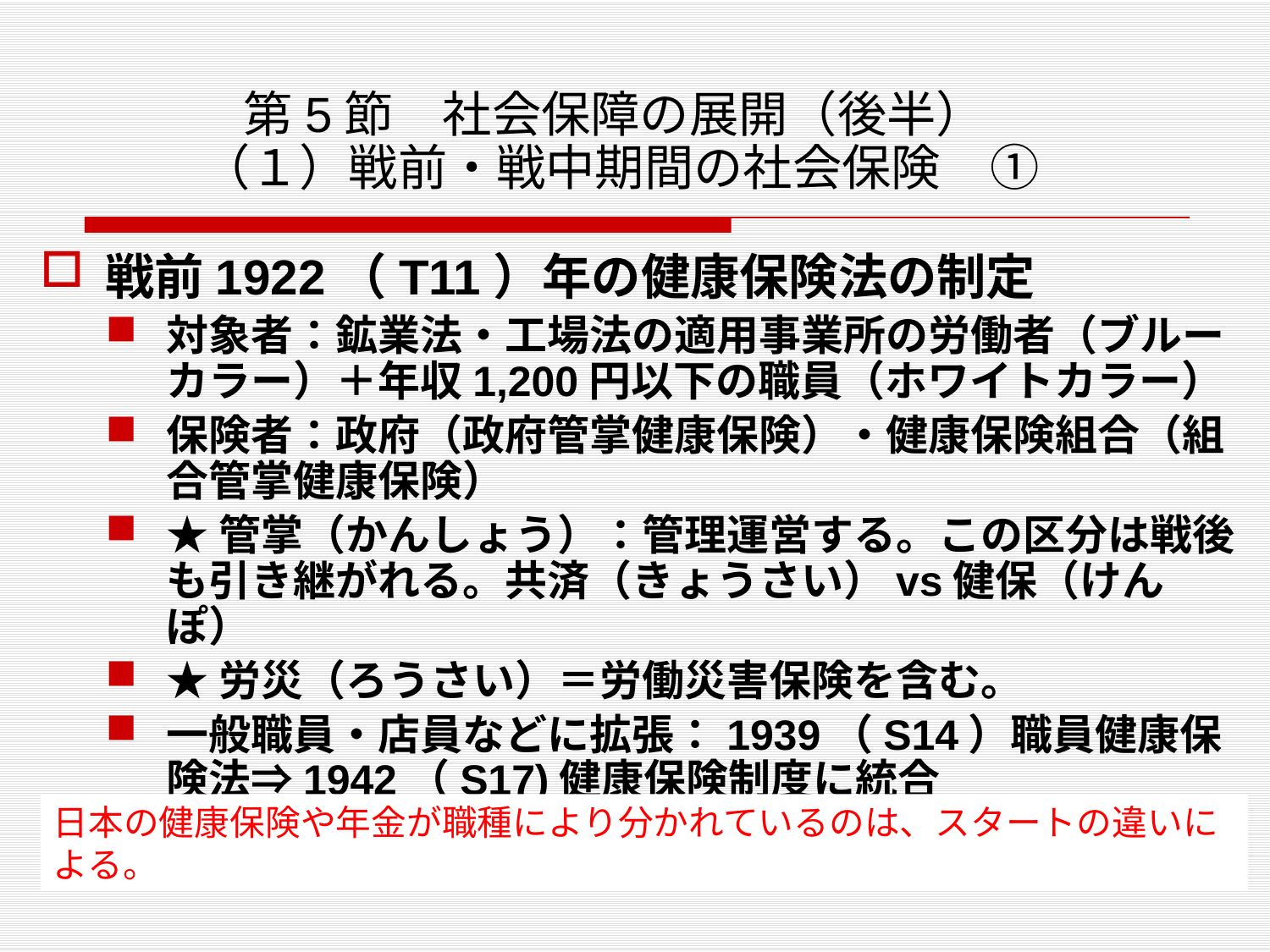

# 第5節　社会保障の展開（後半） （１）戦前・戦中期間の社会保険　①
戦前1922（T11）年の健康保険法の制定
対象者：鉱業法・工場法の適用事業所の労働者（ブルーカラー）＋年収1,200円以下の職員（ホワイトカラー）
保険者：政府（政府管掌健康保険）・健康保険組合（組合管掌健康保険）
★管掌（かんしょう）：管理運営する。この区分は戦後も引き継がれる。共済（きょうさい）vs健保（けんぽ）
★労災（ろうさい）＝労働災害保険を含む。
一般職員・店員などに拡張：1939（S14）職員健康保険法⇒1942（S17)健康保険制度に統合
日本の健康保険や年金が職種により分かれているのは、スタートの違いによる。